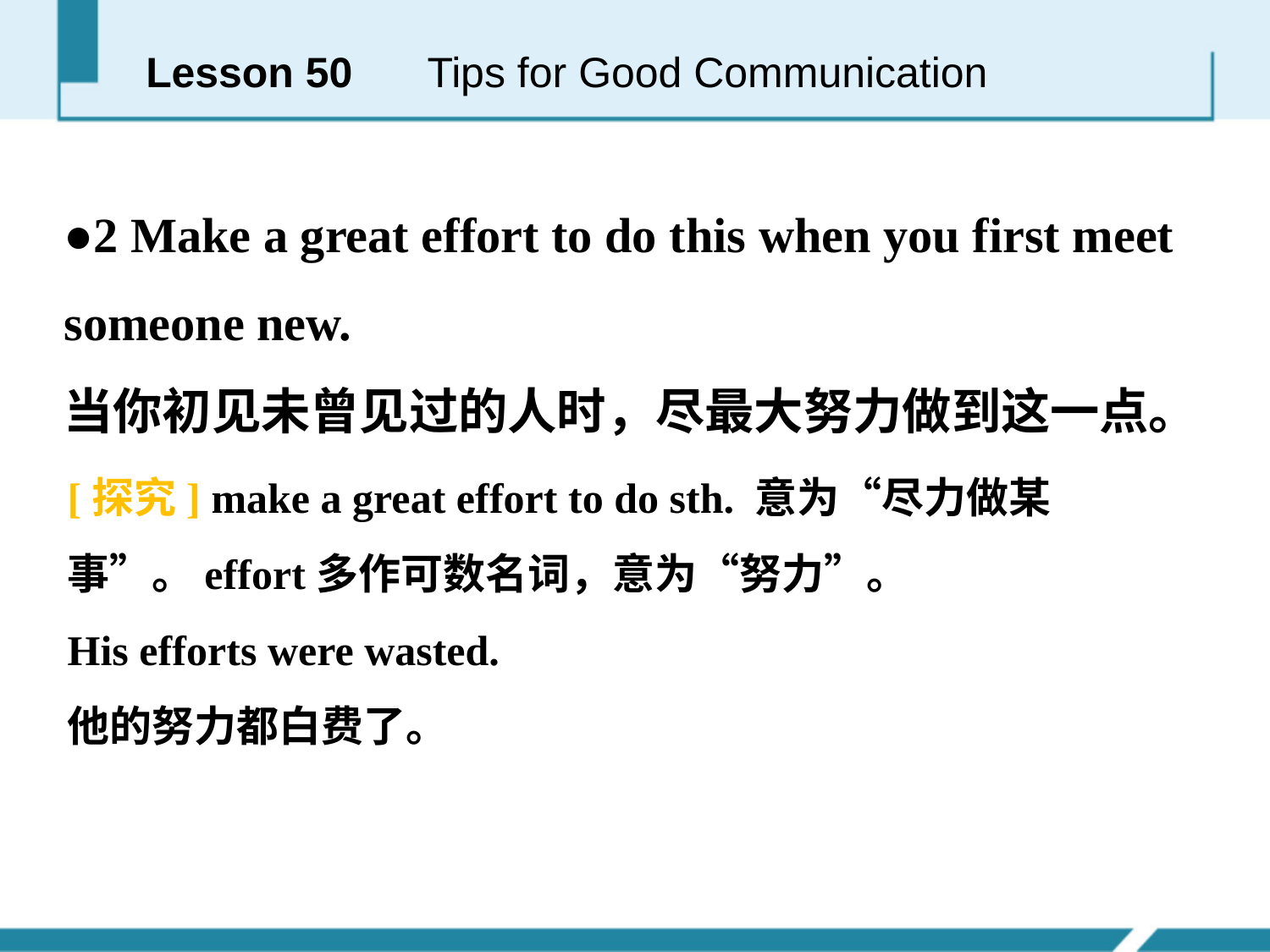

Lesson 50 　Tips for Good Communication
●2 Make a great effort to do this when you first meet someone new.
当你初见未曾见过的人时，尽最大努力做到这一点。
[探究] make a great effort to do sth. 意为“尽力做某事”。effort多作可数名词，意为“努力”。
His efforts were wasted.
他的努力都白费了。